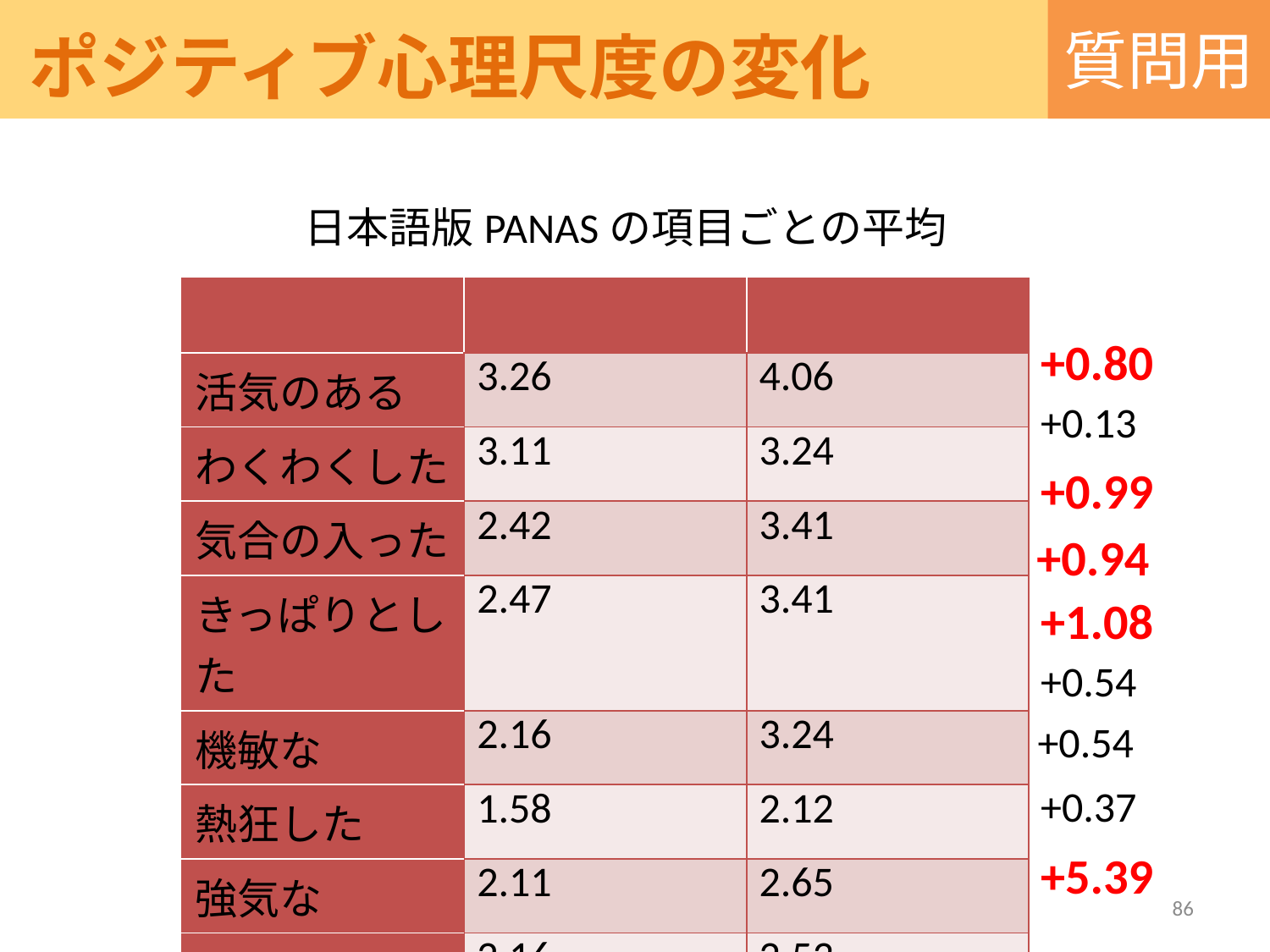

質問用

ポジティブ心理尺度の変化
日本語版PANASの項目ごとの平均
|  | 仮眠前 | 放課後 |
| --- | --- | --- |
| 活気のある | 3.26 | 4.06 |
| わくわくした | 3.11 | 3.24 |
| 気合の入った | 2.42 | 3.41 |
| きっぱりとした | 2.47 | 3.41 |
| 機敏な | 2.16 | 3.24 |
| 熱狂した | 1.58 | 2.12 |
| 強気な | 2.11 | 2.65 |
| 誇らしい | 2.16 | 2.53 |
| 合計 | 19.26 | 24.65 |
+0.80
+0.13
+0.99
+0.94
+1.08
+0.54
+0.54
+0.37
+5.39
86